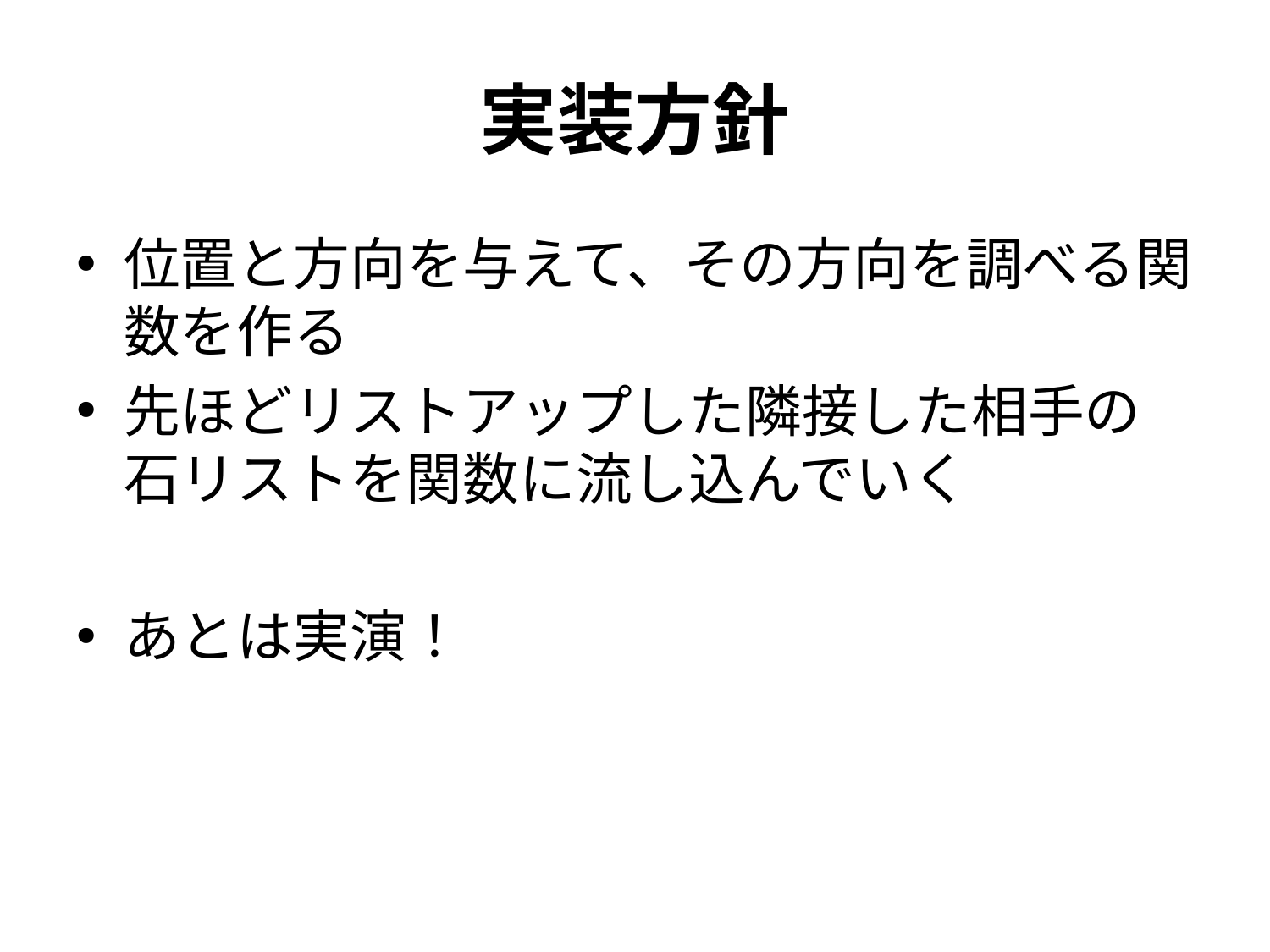

# 実装方針
位置と方向を与えて、その方向を調べる関数を作る
先ほどリストアップした隣接した相手の石リストを関数に流し込んでいく

あとは実演！